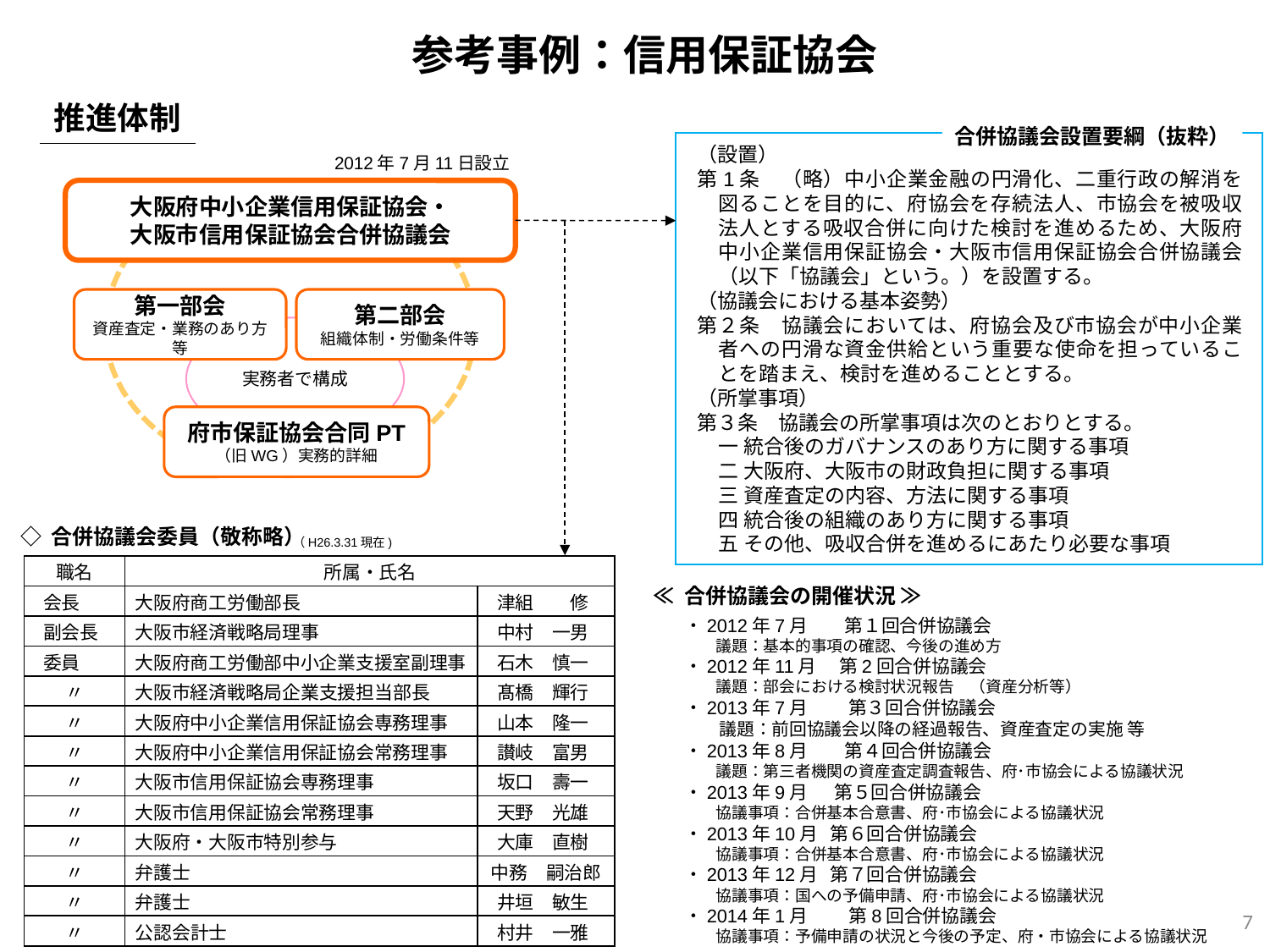

参考事例：信用保証協会
推進体制
合併協議会設置要綱（抜粋）

（設置）
第1条　（略）中小企業金融の円滑化、二重行政の解消を図ることを目的に、府協会を存続法人、市協会を被吸収法人とする吸収合併に向けた検討を進めるため、大阪府中小企業信用保証協会・大阪市信用保証協会合併協議会（以下「協議会」という。）を設置する。
（協議会における基本姿勢）
第２条　協議会においては、府協会及び市協会が中小企業者への円滑な資金供給という重要な使命を担っていることを踏まえ、検討を進めることとする。
（所掌事項）
第３条　協議会の所掌事項は次のとおりとする。
一 統合後のガバナンスのあり方に関する事項
二 大阪府、大阪市の財政負担に関する事項
三 資産査定の内容、方法に関する事項
四 統合後の組織のあり方に関する事項
五 その他、吸収合併を進めるにあたり必要な事項
2012年7月11日設立
大阪府中小企業信用保証協会・
大阪市信用保証協会合併協議会
第一部会
資産査定・業務のあり方等
第二部会
組織体制・労働条件等
府市保証協会合同PT
（旧WG）実務的詳細

実務者で構成
◇ 合併協議会委員（敬称略）
（H26.3.31現在)
| 職名 | 所属・氏名 |  |
| --- | --- | --- |
| 会長 | 大阪府商工労働部長 | 津組　　修 |
| 副会長 | 大阪市経済戦略局理事 | 中村　一男 |
| 委員 | 大阪府商工労働部中小企業支援室副理事 | 石木　慎一 |
| 〃 | 大阪市経済戦略局企業支援担当部長 | 髙橋　輝行 |
| 〃 | 大阪府中小企業信用保証協会専務理事 | 山本　隆一 |
| 〃 | 大阪府中小企業信用保証協会常務理事 | 讃岐　富男 |
| 〃 | 大阪市信用保証協会専務理事 | 坂口　壽一 |
| 〃 | 大阪市信用保証協会常務理事 | 天野　光雄 |
| 〃 | 大阪府・大阪市特別参与 | 大庫　直樹 |
| 〃 | 弁護士 | 中務　嗣治郎 |
| 〃 | 弁護士 | 井垣　敏生 |
| 〃 | 公認会計士 | 村井　一雅 |
≪ 合併協議会の開催状況 ≫
・2012年7月　　第１回合併協議会
　　議題：基本的事項の確認、今後の進め方
・2012年11月　 第2回合併協議会
　　議題：部会における検討状況報告　（資産分析等）
・2013年7月　　 第３回合併協議会
　　議題：前回協議会以降の経過報告、資産査定の実施 等
・2013年8月　　第４回合併協議会
　　議題：第三者機関の資産査定調査報告、府･市協会による協議状況
・2013年9月 　 第５回合併協議会
　　協議事項：合併基本合意書、府･市協会による協議状況
・2013年10月   第６回合併協議会
　　協議事項：合併基本合意書、府･市協会による協議状況
・2013年12月   第７回合併協議会
　　協議事項：国への予備申請、府･市協会による協議状況
・2014年1月　　 第8回合併協議会
　　協議事項：予備申請の状況と今後の予定、府・市協会による協議状況
7